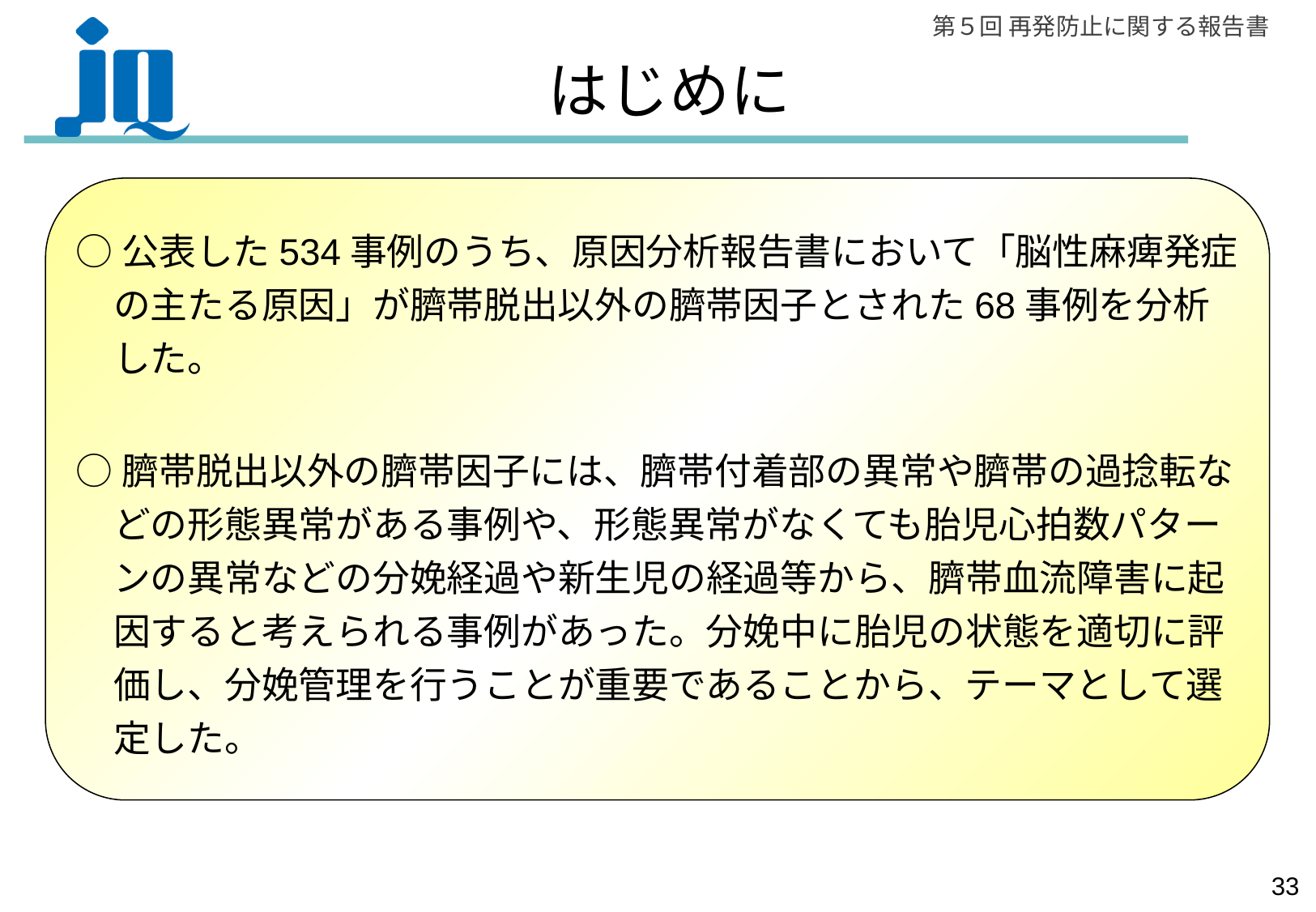

# はじめに
○公表した534事例のうち、原因分析報告書において「脳性麻痺発症の主たる原因」が臍帯脱出以外の臍帯因子とされた68事例を分析した。

○臍帯脱出以外の臍帯因子には、臍帯付着部の異常や臍帯の過捻転などの形態異常がある事例や、形態異常がなくても胎児心拍数パターンの異常などの分娩経過や新生児の経過等から、臍帯血流障害に起因すると考えられる事例があった。分娩中に胎児の状態を適切に評価し、分娩管理を行うことが重要であることから、テーマとして選定した。
33